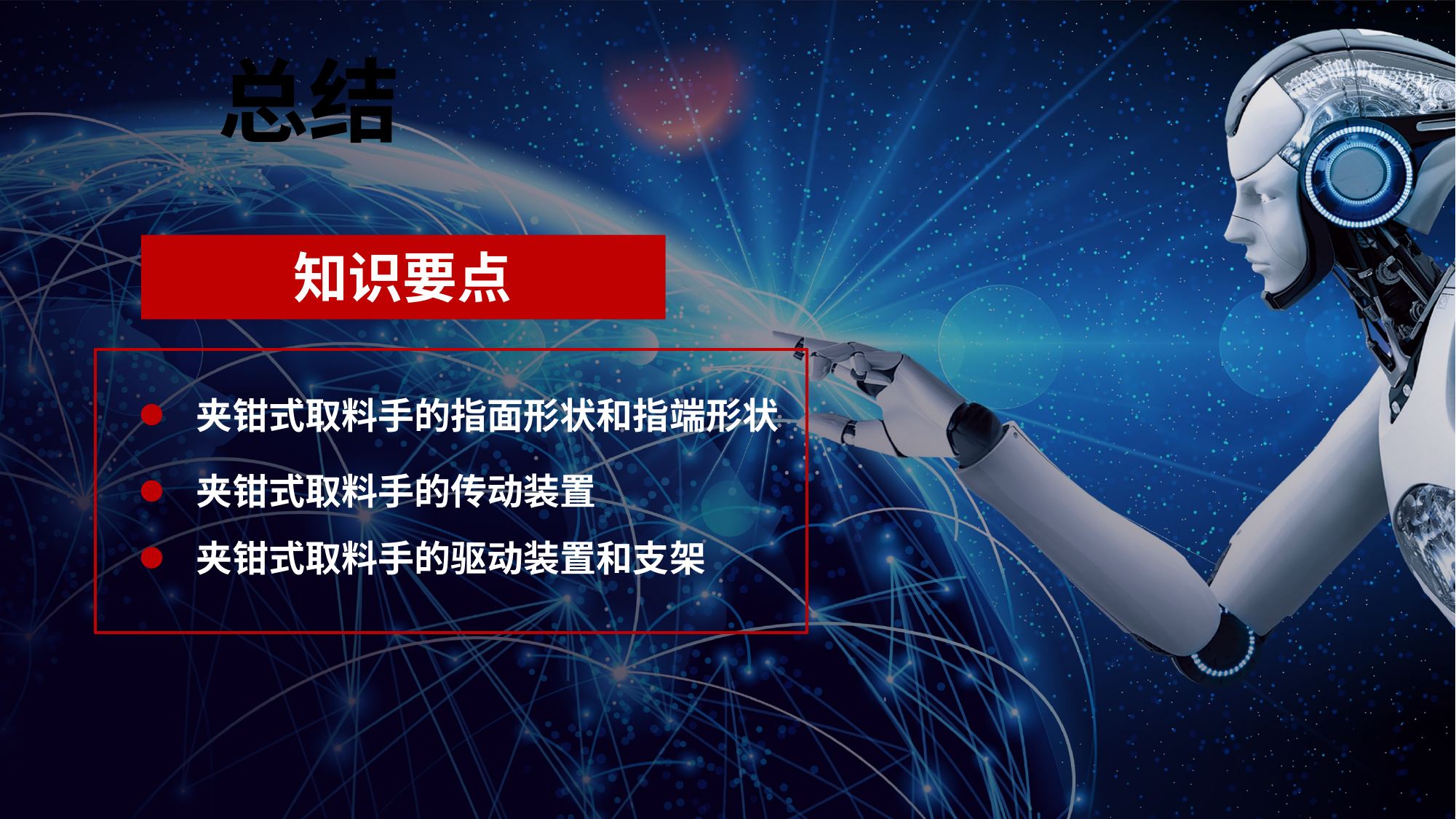

总结

知识要点
1、

夹钳式取料手的指面形状和指端形状

夹钳式取料手的传动装置

夹钳式取料手的驱动装置和支架